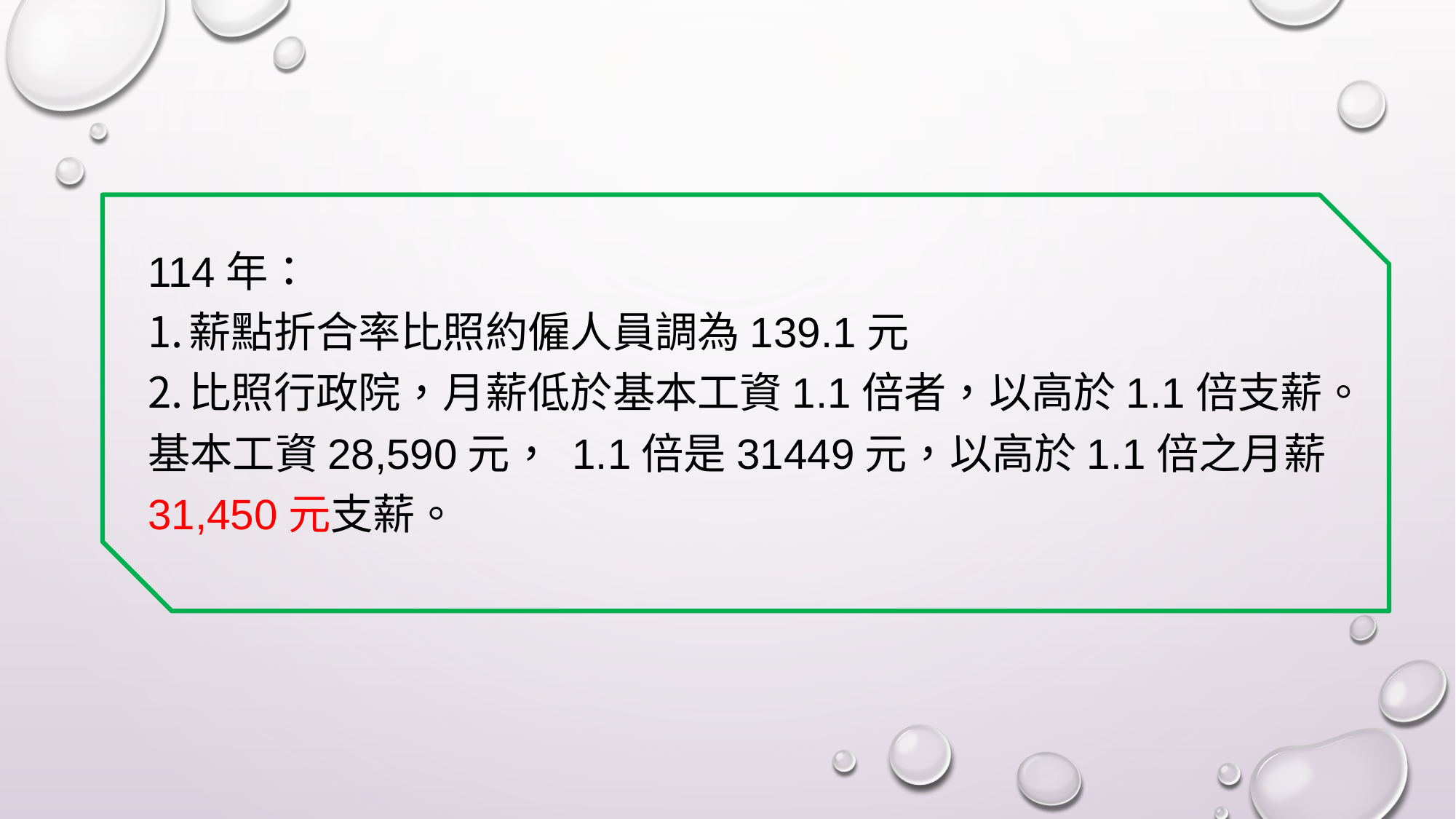

114年：
薪點折合率比照約僱人員調為139.1元
比照行政院，月薪低於基本工資1.1倍者，以高於1.1倍支薪。
基本工資28,590元， 1.1倍是31449元，以高於1.1倍之月薪31,450元支薪。